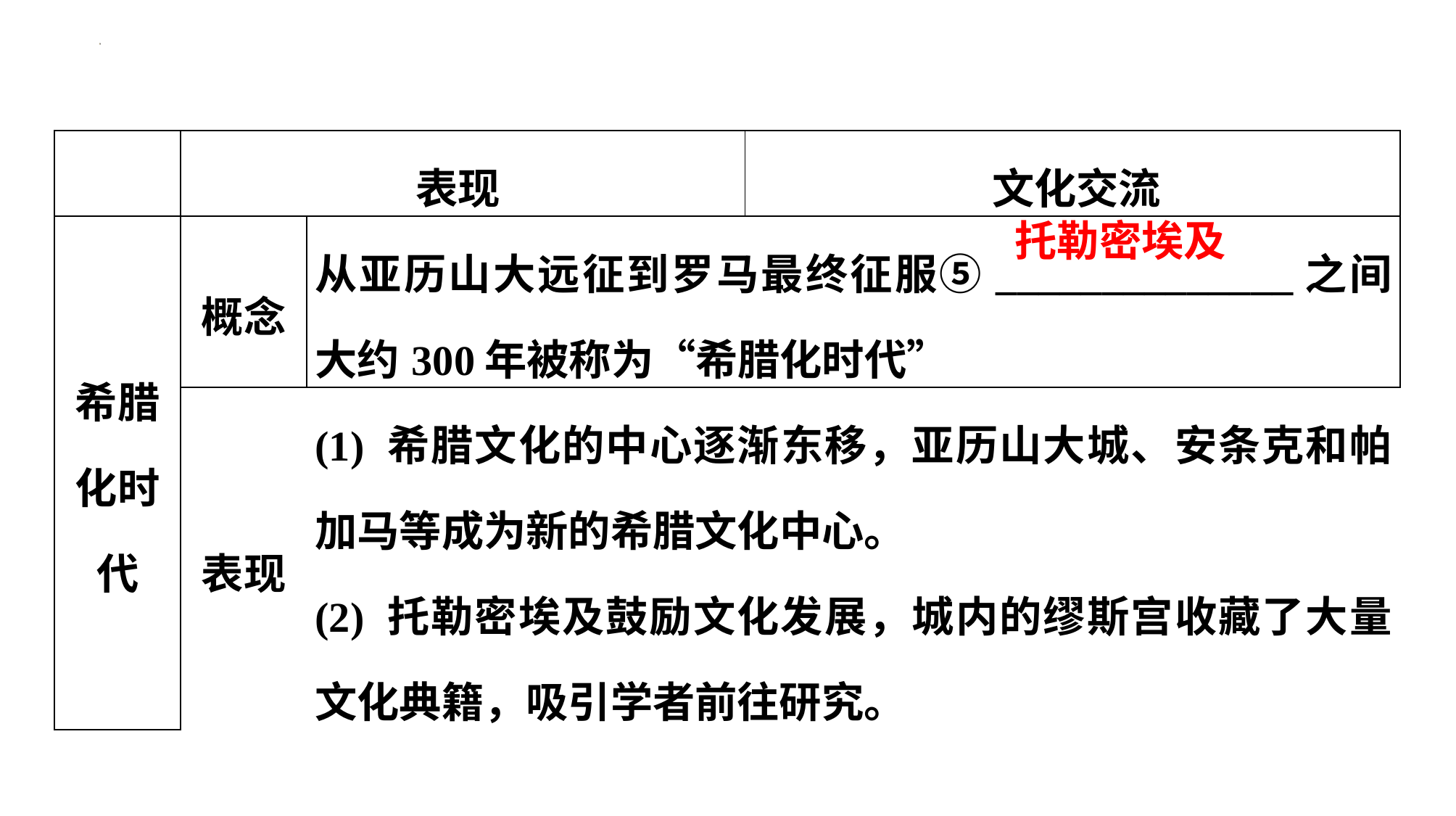

|  | 表现 |  | 文化交流 |
| --- | --- | --- | --- |
| 希腊化时代 | 概念 | 从亚历山大远征到罗马最终征服⑤\_\_\_\_\_\_\_\_\_\_\_\_\_\_之间大约300年被称为“希腊化时代” |  |
|  | 表现 | (1) 希腊文化的中心逐渐东移，亚历山大城、安条克和帕加马等成为新的希腊文化中心。 (2) 托勒密埃及鼓励文化发展，城内的缪斯宫收藏了大量文化典籍，吸引学者前往研究。 |  |
托勒密埃及